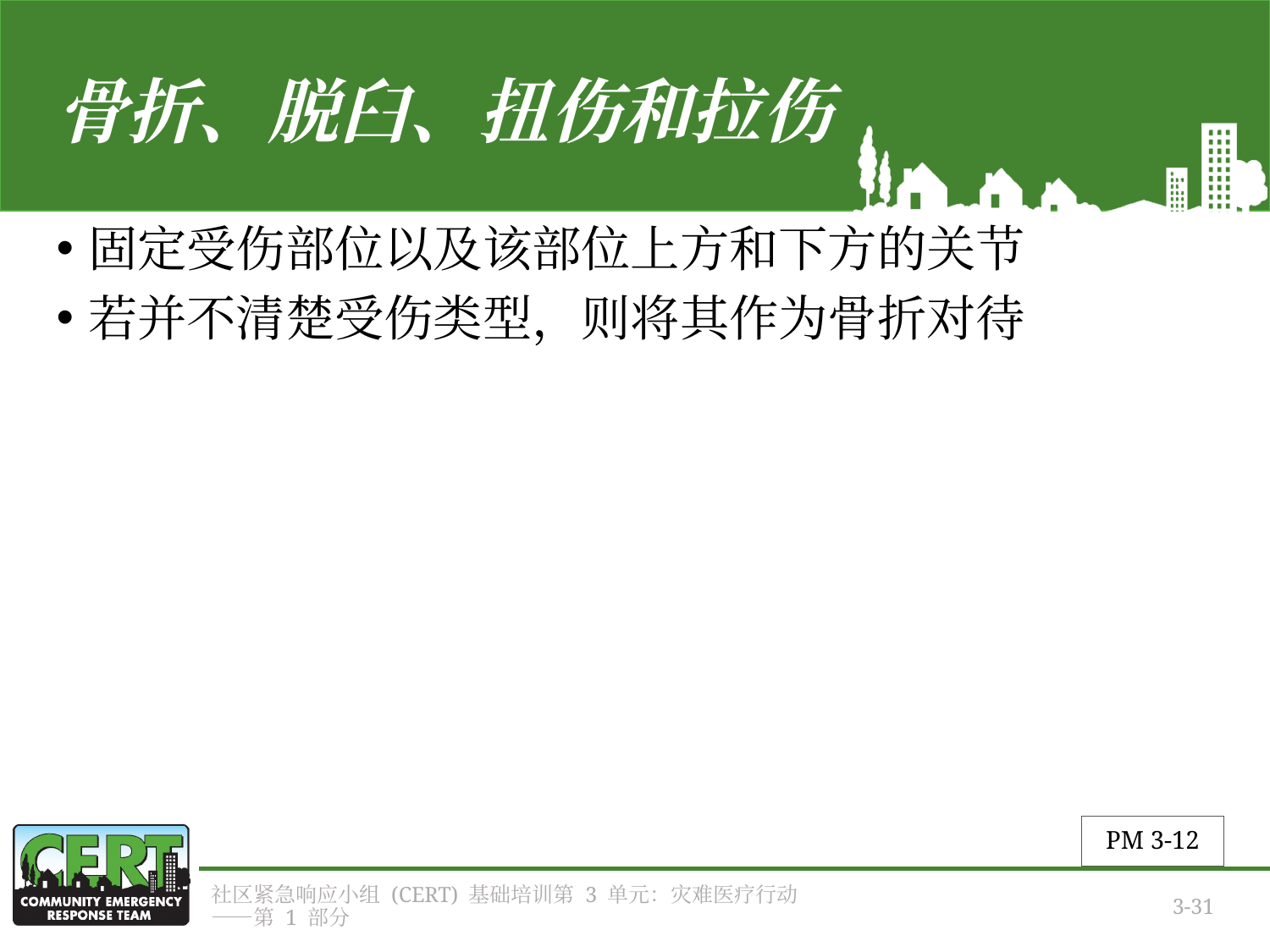

# 骨折、脱臼、扭伤和拉伤
固定受伤部位以及该部位上方和下方的关节
若并不清楚受伤类型，则将其作为骨折对待
PM 3-12
社区紧急响应小组 (CERT) 基础培训第 3 单元：灾难医疗行动——第 1 部分
3-31